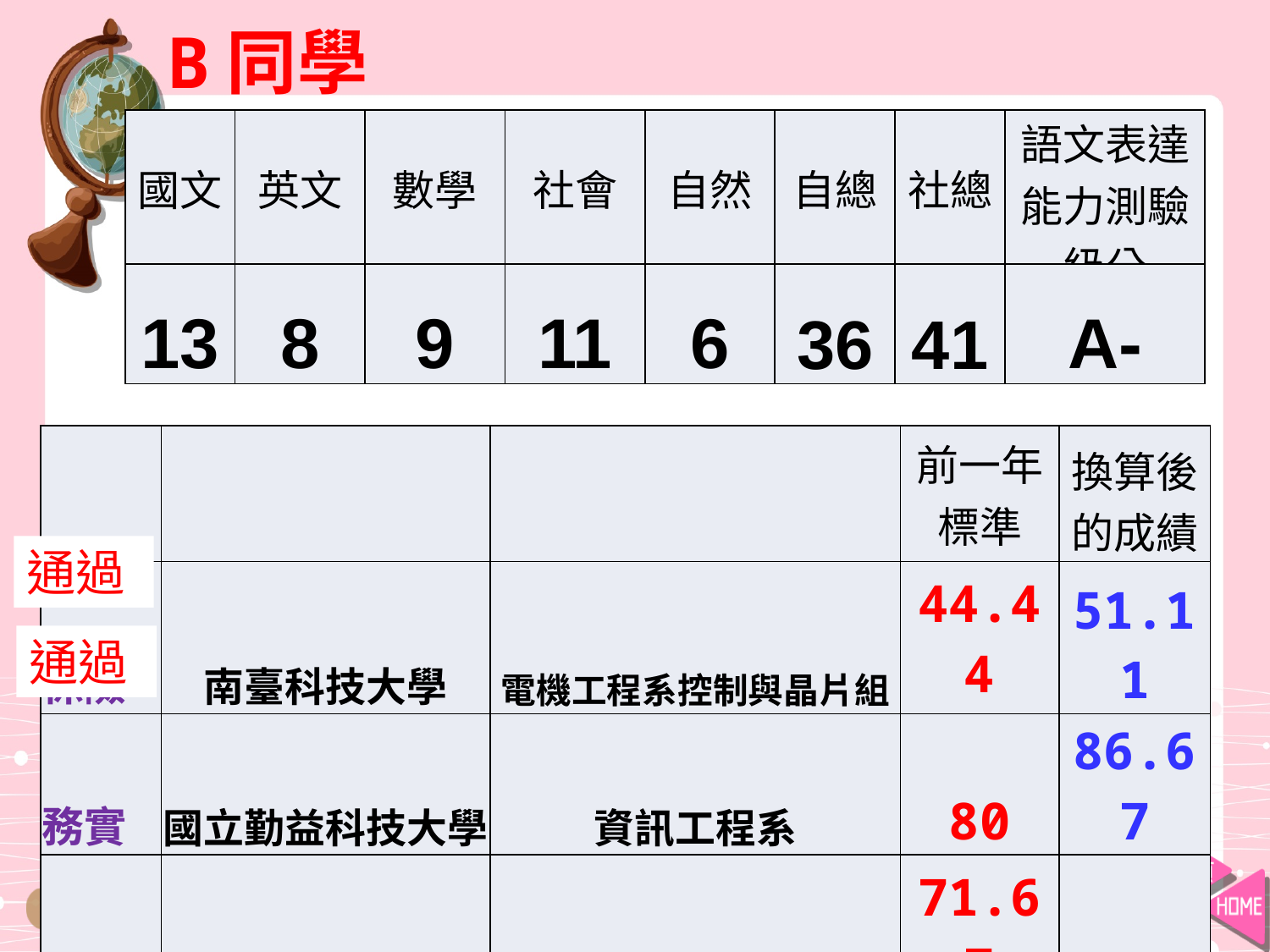

B同學
| 國文 | 英文 | 數學 | 社會 | 自然 | 自總 | 社總 | 語文表達能力測驗級分 |
| --- | --- | --- | --- | --- | --- | --- | --- |
| 13 | 8 | 9 | 11 | 6 | 36 | 41 | A- |
|  |  |  | 前一年 標準 | 換算後 的成績 |
| --- | --- | --- | --- | --- |
| 保險 | 南臺科技大學 | 電機工程系控制與晶片組 | 44.44 | 51.11 |
| 務實 | 國立勤益科技大學 | 資訊工程系 | 80 | 86.67 |
| 夢幻 | 國立虎尾科技大學 | 材料科學與工程系 | 71.67 | 60 |
| 夢幻 | 國立屏東科技大學 | 工業管理系 | 93.33 | 86.67 |
| 夢幻 | 國立高雄科技大學 | 化學工程與材料工程系 （建工校區） | 83.33 | 73.33 |
通過
通過